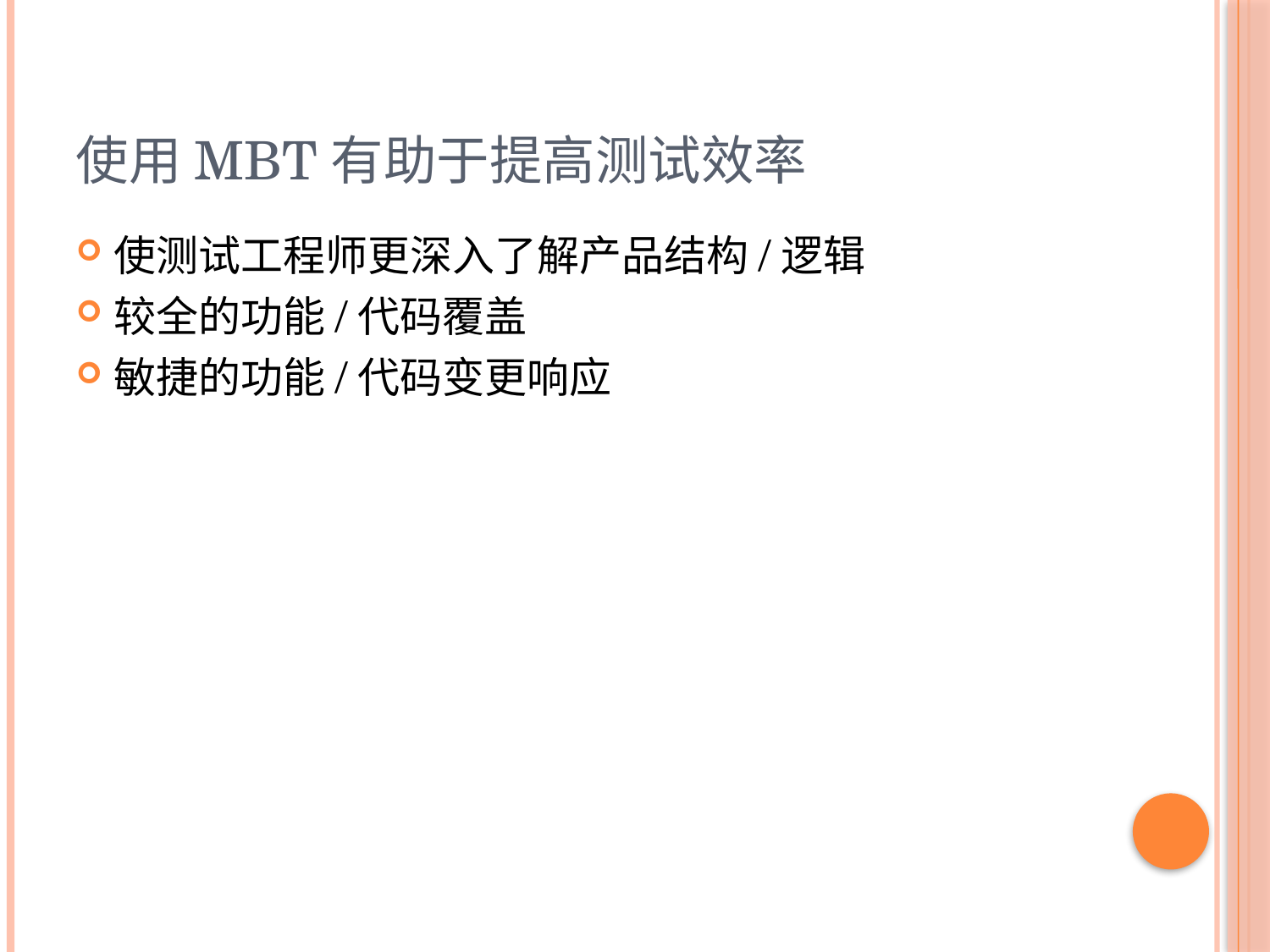

# 使用MBT有助于提高测试效率
使测试工程师更深入了解产品结构/逻辑
较全的功能/代码覆盖
敏捷的功能/代码变更响应